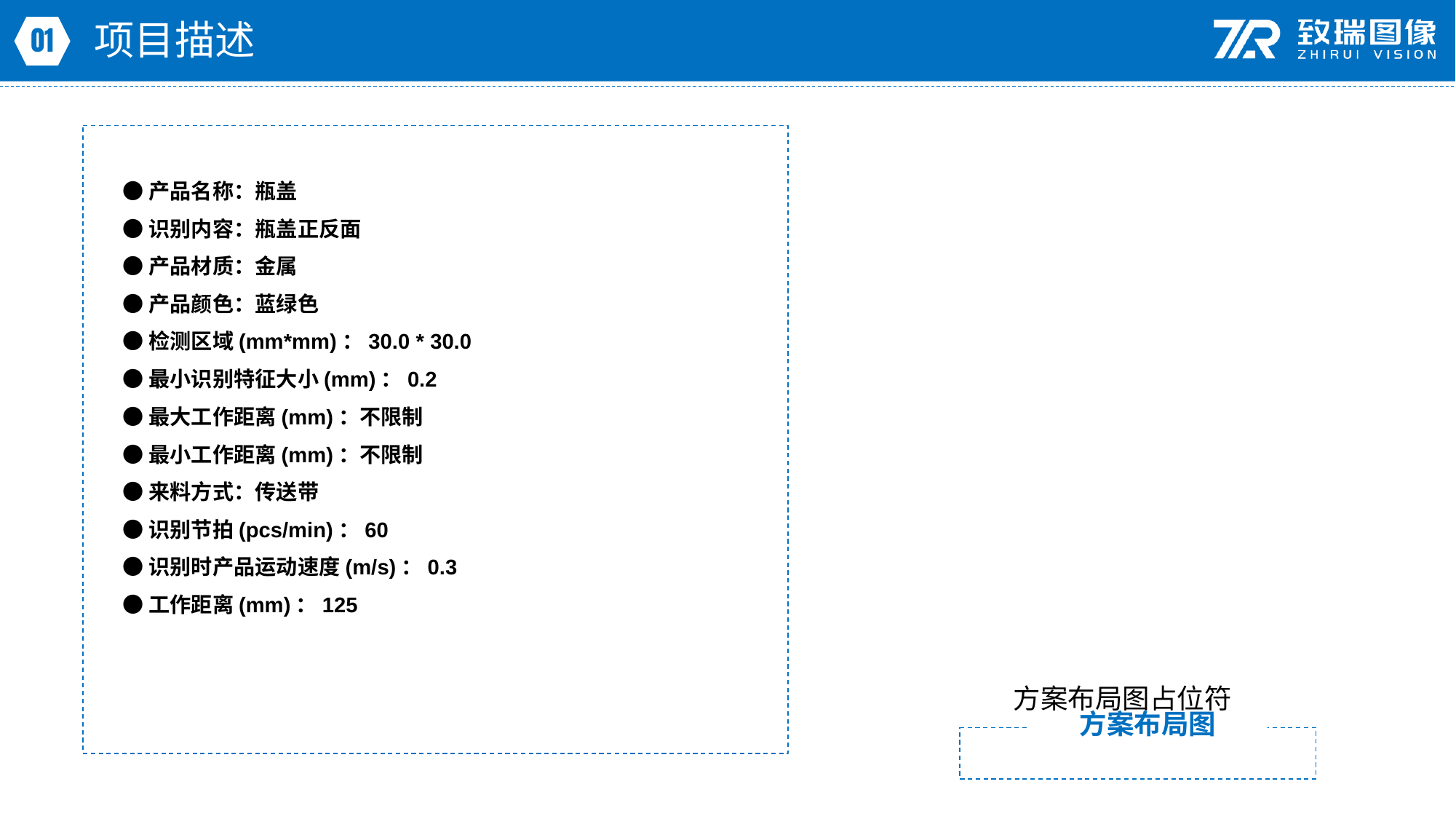

项目描述
01

●产品名称：瓶盖
●识别内容：瓶盖正反面
●产品材质：金属
●产品颜色：蓝绿色
●检测区域(mm*mm)：30.0 * 30.0
●最小识别特征大小(mm)：0.2
●最大工作距离(mm)：不限制
●最小工作距离(mm)：不限制
●来料方式：传送带
●识别节拍(pcs/min)：60
●识别时产品运动速度(m/s)：0.3
●工作距离(mm)：125
方案布局图占位符
方案布局图